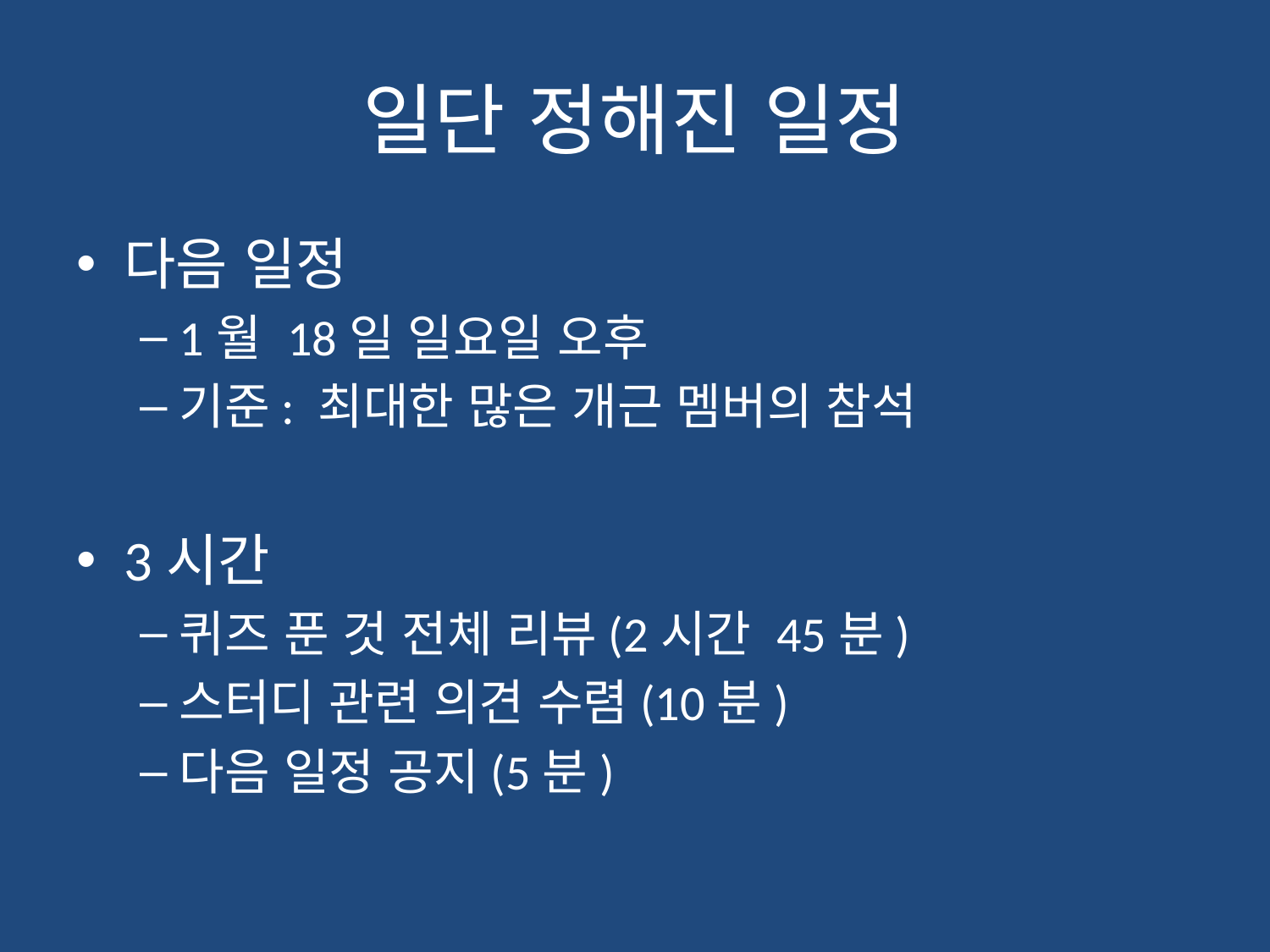

# 일단 정해진 일정
다음 일정
1월 18일 일요일 오후
기준: 최대한 많은 개근 멤버의 참석

3시간
퀴즈 푼 것 전체 리뷰(2시간 45분)
스터디 관련 의견 수렴(10분)
다음 일정 공지(5분)